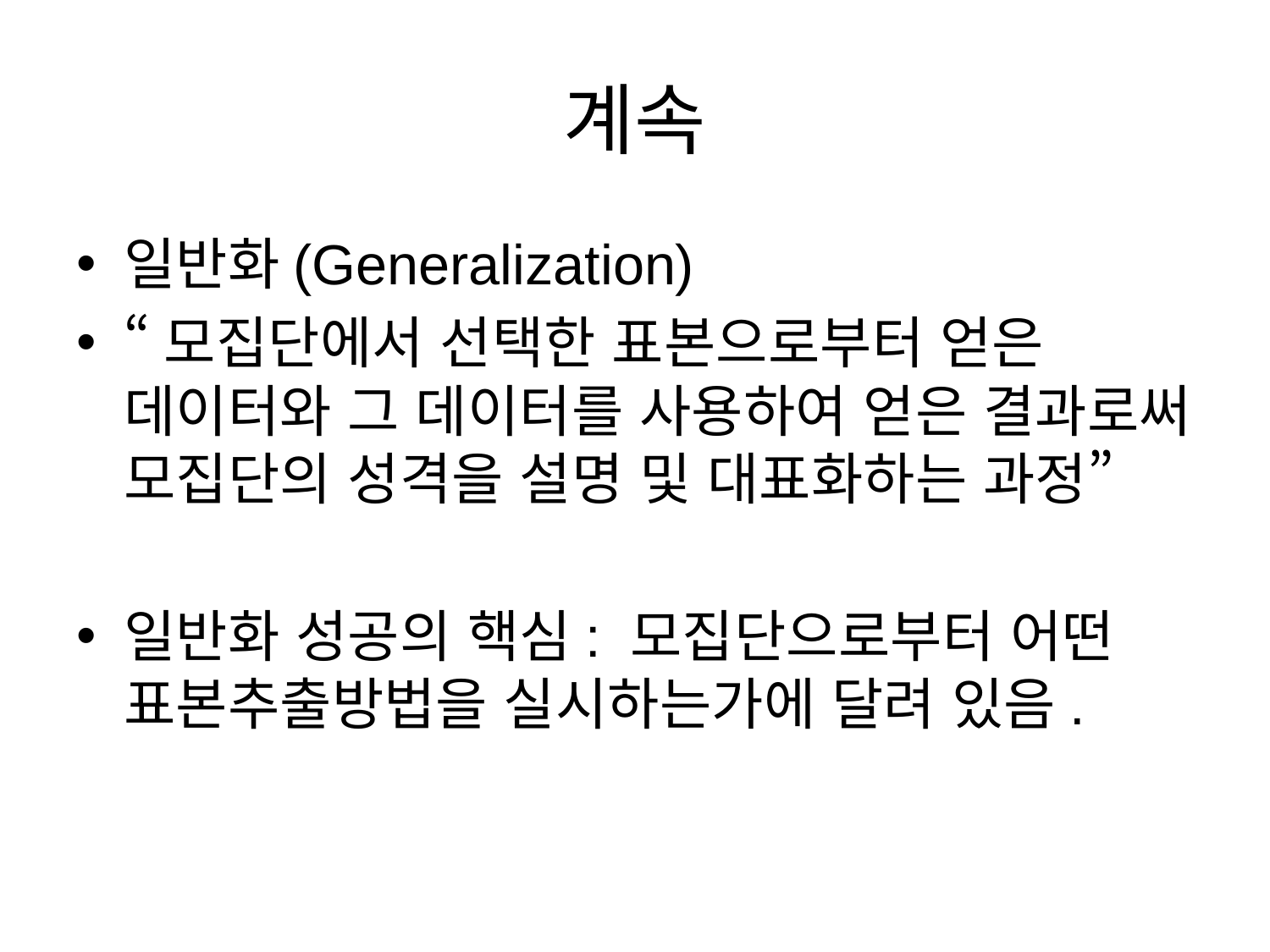

# 계속
일반화(Generalization)
“모집단에서 선택한 표본으로부터 얻은 데이터와 그 데이터를 사용하여 얻은 결과로써 모집단의 성격을 설명 및 대표화하는 과정”

일반화 성공의 핵심: 모집단으로부터 어떤 표본추출방법을 실시하는가에 달려 있음.